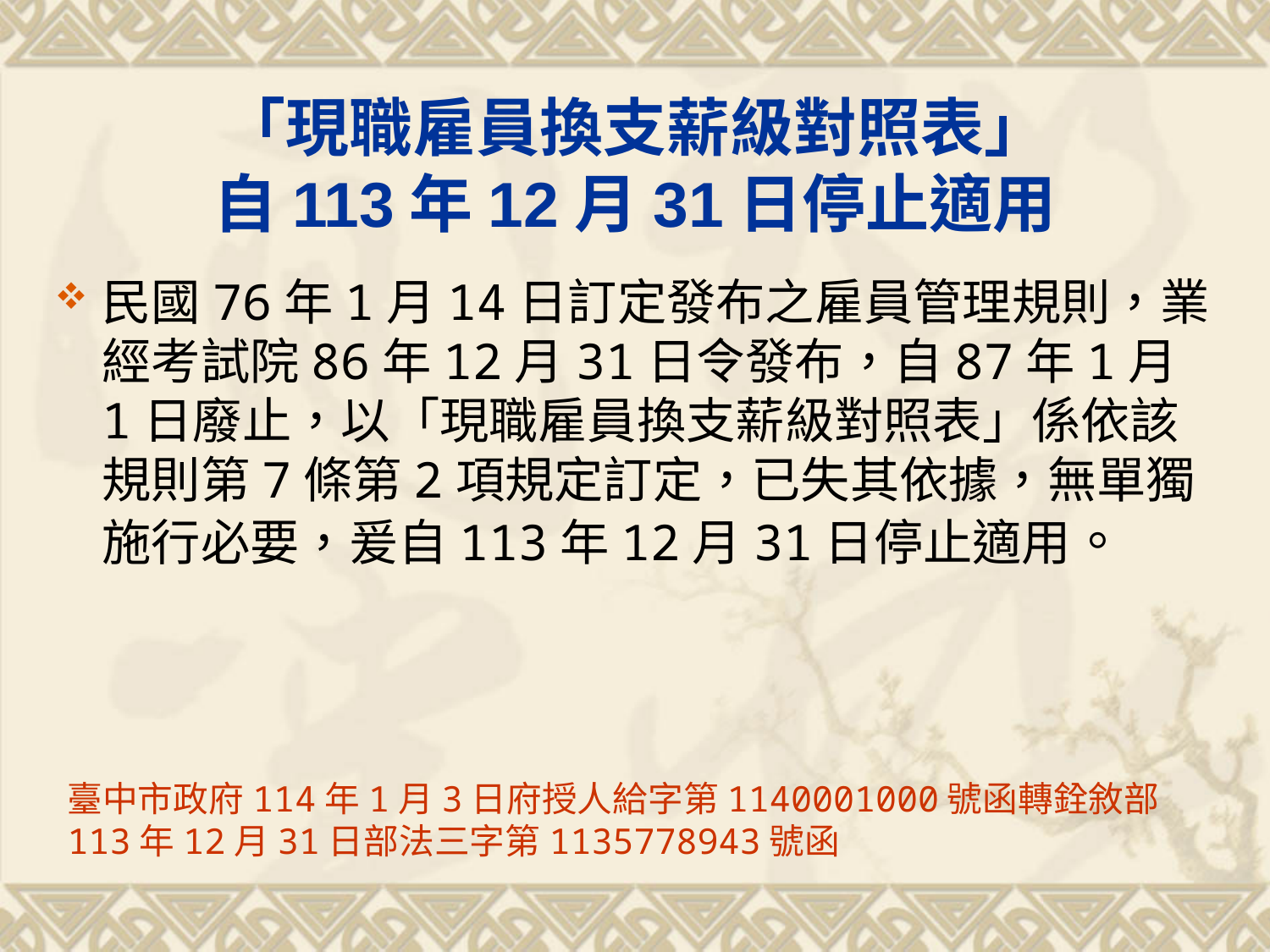

「現職雇員換支薪級對照表」
自113年12月31日停止適用
民國76年1月14日訂定發布之雇員管理規則，業經考試院86年12月31日令發布，自87年1月1日廢止，以「現職雇員換支薪級對照表」係依該規則第7條第2項規定訂定，已失其依據，無單獨施行必要，爰自113年12月31日停止適用。
臺中市政府114年1月3日府授人給字第1140001000號函轉銓敘部113年12月31日部法三字第1135778943號函